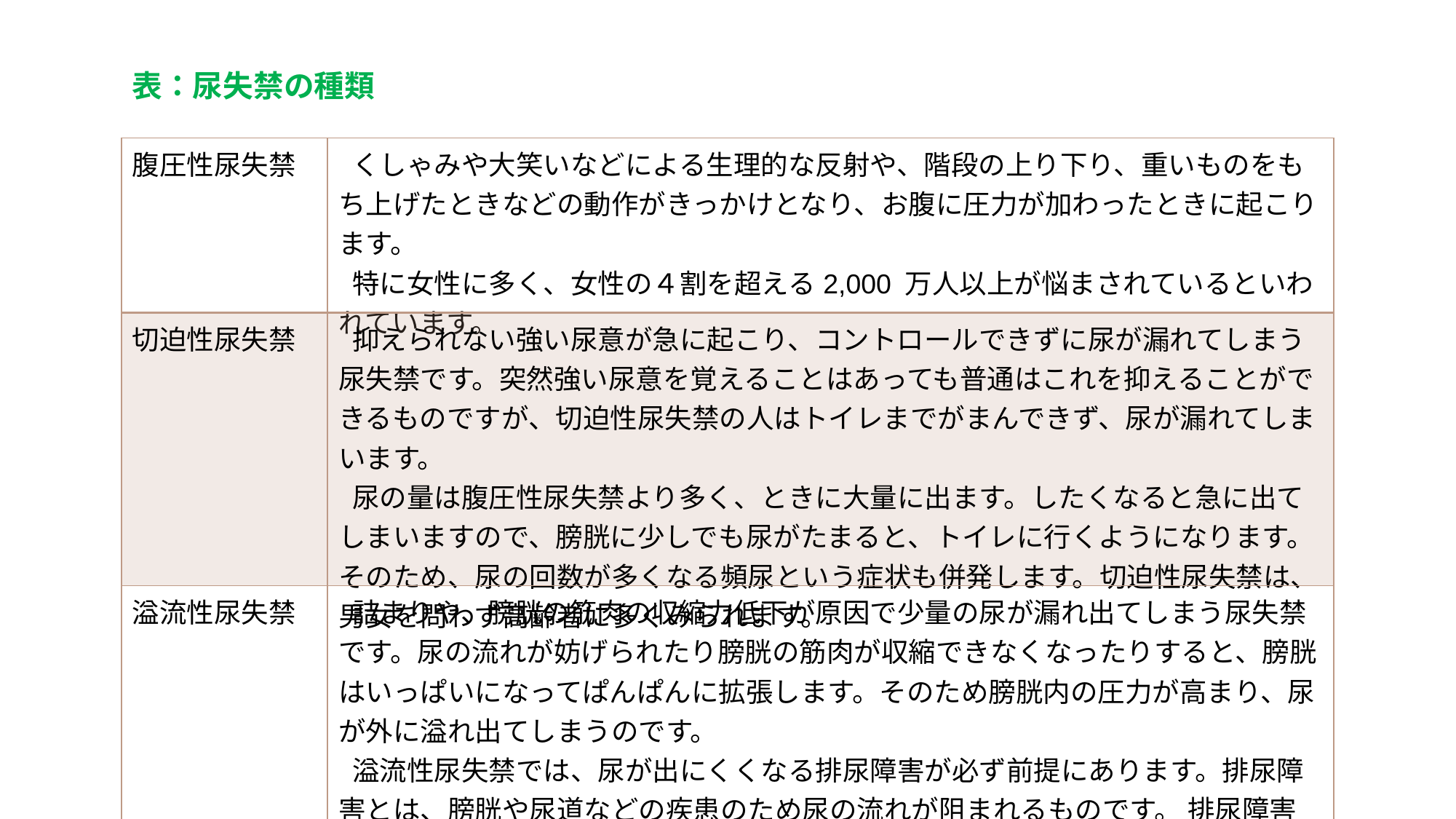

表：尿失禁の種類
| 腹圧性尿失禁 | くしゃみや大笑いなどによる生理的な反射や、階段の上り下り、重いものをもち上げたときなどの動作がきっかけとなり、お腹に圧力が加わったときに起こります。 特に女性に多く、女性の４割を超える2,000 万人以上が悩まされているといわれています。 |
| --- | --- |
| 切迫性尿失禁 | 抑えられない強い尿意が急に起こり、コントロールできずに尿が漏れてしまう尿失禁です。突然強い尿意を覚えることはあっても普通はこれを抑えることができるものですが、切迫性尿失禁の人はトイレまでがまんできず、尿が漏れてしまいます。 尿の量は腹圧性尿失禁より多く、ときに大量に出ます。したくなると急に出てしまいますので、膀胱に少しでも尿がたまると、トイレに行くようになります。そのため、尿の回数が多くなる頻尿という症状も併発します。切迫性尿失禁は、男女を問わず高齢者に多くみられます。 |
| 溢流性尿失禁 | 詰まりや、膀胱の筋肉の収縮力低下が原因で少量の尿が漏れ出てしまう尿失禁です。尿の流れが妨げられたり膀胱の筋肉が収縮できなくなったりすると、膀胱はいっぱいになってぱんぱんに拡張します。そのため膀胱内の圧力が高まり、尿が外に溢れ出てしまうのです。 溢流性尿失禁では、尿が出にくくなる排尿障害が必ず前提にあります。排尿障害とは、膀胱や尿道などの疾患のため尿の流れが阻まれるものです。 排尿障害になる疾患は男性患者が多いことから、溢流性尿失禁は男性に多くみられます。 |
| 機能性尿失禁 | 排尿機能は正常にもかかわらず、身体運動障害の低下や認知症が原因で起こる尿失禁です。 身体運動障害の低下のためにトイレまで間に合わない、あるいは認知症のため、時と場所と場合が判断できずにしてしまうといったケースです。 |